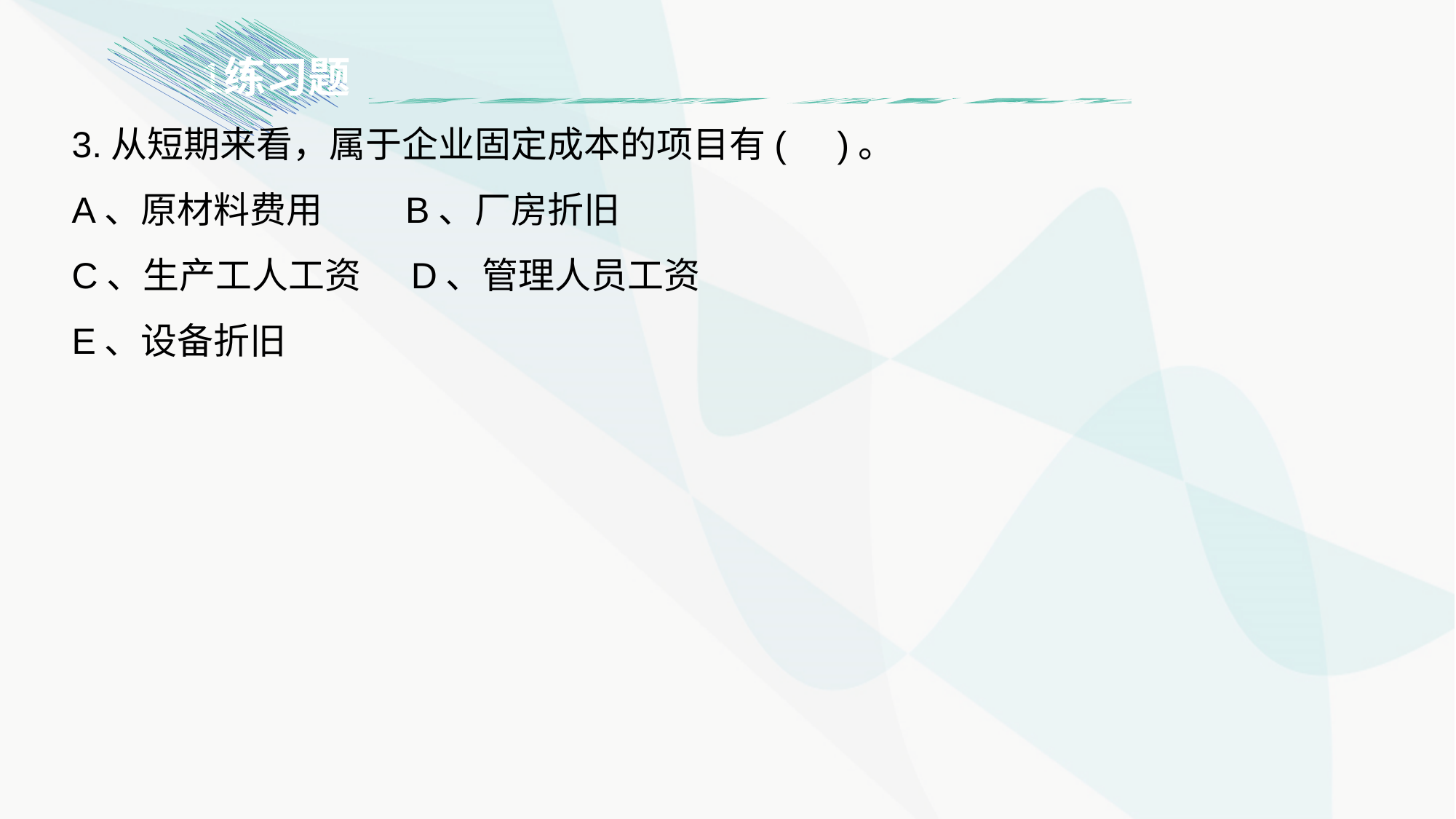

1
练习题
3.从短期来看，属于企业固定成本的项目有(     )。
A、原材料费用         B、厂房折旧
C、生产工人工资     D、管理人员工资
E、设备折旧